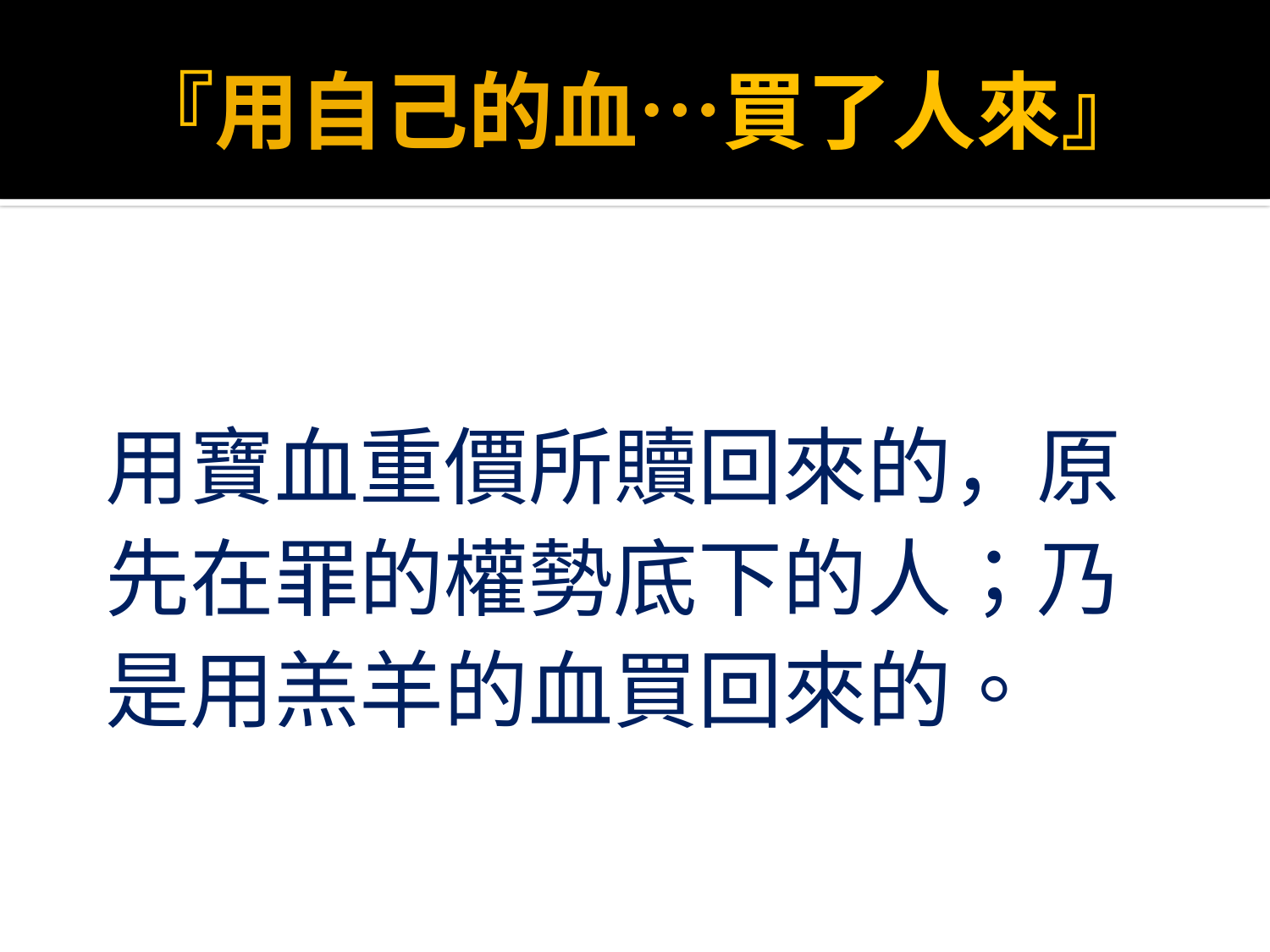

# 『用自己的血…買了人來』
用寶血重價所贖回來的，原先在罪的權勢底下的人；乃是用羔羊的血買回來的。